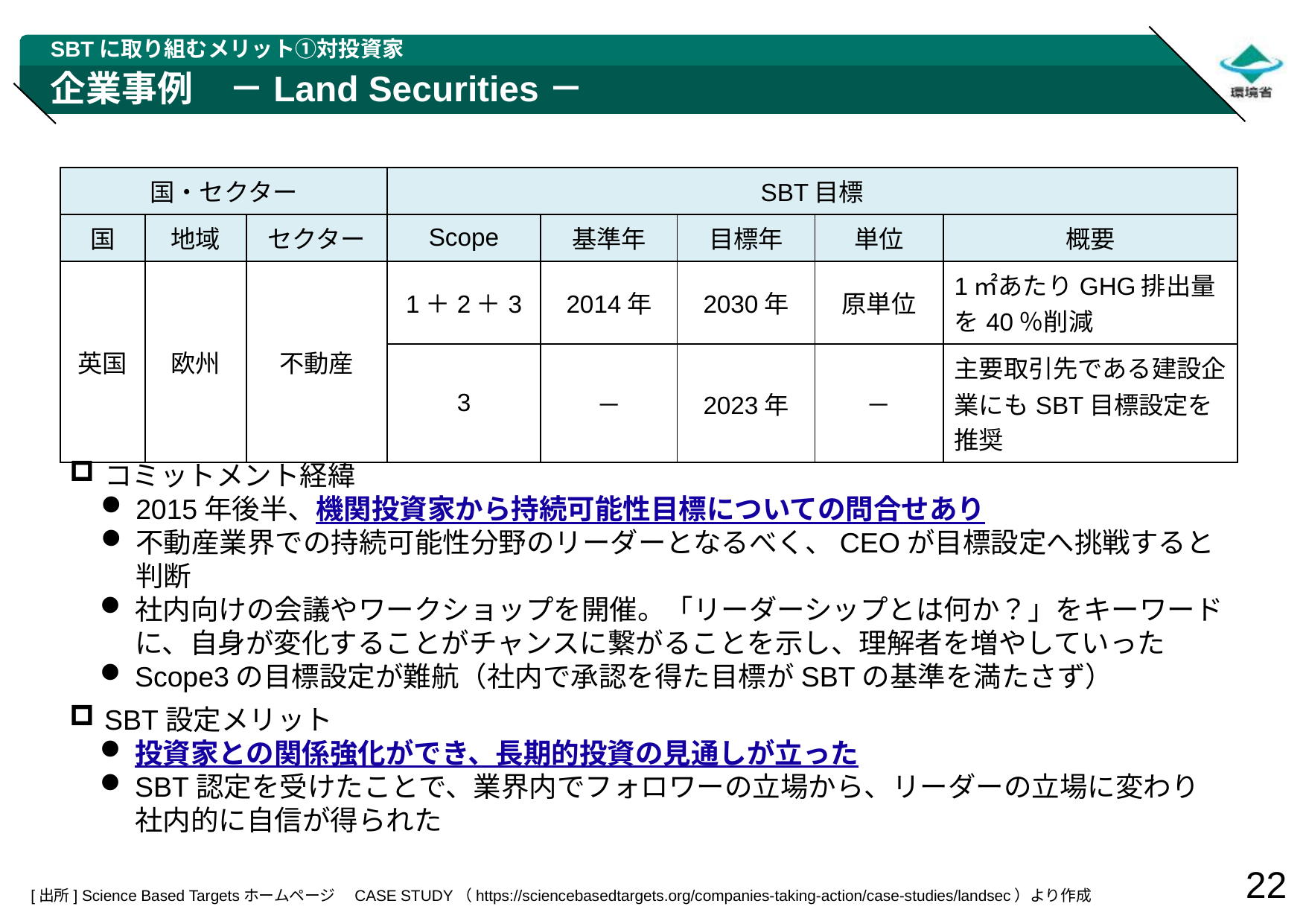

SBTに取り組むメリット①対投資家
# 企業事例　－Land Securities－
| 国・セクター |  |  | SBT目標 |  |  |  |  |
| --- | --- | --- | --- | --- | --- | --- | --- |
| 国 | 地域 | セクター | Scope | 基準年 | 目標年 | 単位 | 概要 |
| 英国 | 欧州 | 不動産 | 1＋2＋3 | 2014年 | 2030年 | 原単位 | 1㎡あたりGHG排出量 を40％削減 |
|  |  |  | 3 | － | 2023年 | － | 主要取引先である建設企業にもSBT目標設定を推奨 |
コミットメント経緯
2015年後半、機関投資家から持続可能性目標についての問合せあり
不動産業界での持続可能性分野のリーダーとなるべく、CEOが目標設定へ挑戦すると判断
社内向けの会議やワークショップを開催。「リーダーシップとは何か？」をキーワードに、自身が変化することがチャンスに繋がることを示し、理解者を増やしていった
Scope3の目標設定が難航（社内で承認を得た目標がSBTの基準を満たさず）
SBT設定メリット
投資家との関係強化ができ、長期的投資の見通しが立った
SBT認定を受けたことで、業界内でフォロワーの立場から、リーダーの立場に変わり
社内的に自信が得られた
[出所] Science Based Targetsホームページ　CASE STUDY（https://sciencebasedtargets.org/companies-taking-action/case-studies/landsec）より作成